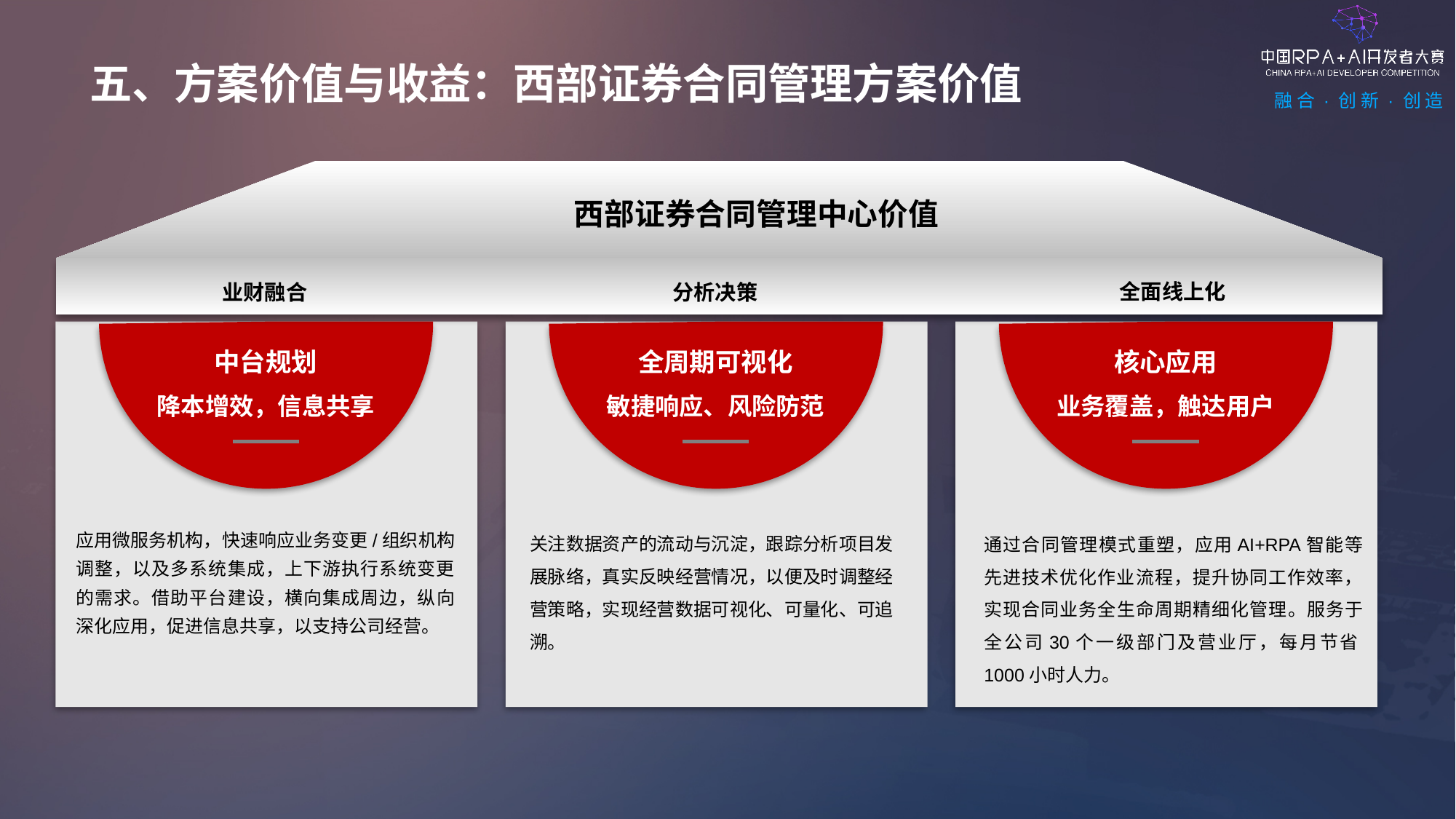

五、方案价值与收益：西部证券合同管理方案价值

中台规划
降本增效，信息共享

全周期可视化
敏捷响应、风险防范

核心应用
业务覆盖，触达用户

西部证券合同管理中心价值
全面线上化
业财融合
分析决策
应用微服务机构，快速响应业务变更/组织机构调整，以及多系统集成，上下游执行系统变更的需求。借助平台建设，横向集成周边，纵向深化应用，促进信息共享，以支持公司经营。
关注数据资产的流动与沉淀，跟踪分析项目发展脉络，真实反映经营情况，以便及时调整经营策略，实现经营数据可视化、可量化、可追溯。
通过合同管理模式重塑，应用AI+RPA智能等先进技术优化作业流程，提升协同工作效率，实现合同业务全生命周期精细化管理。服务于全公司30个一级部门及营业厅，每月节省1000小时人力。